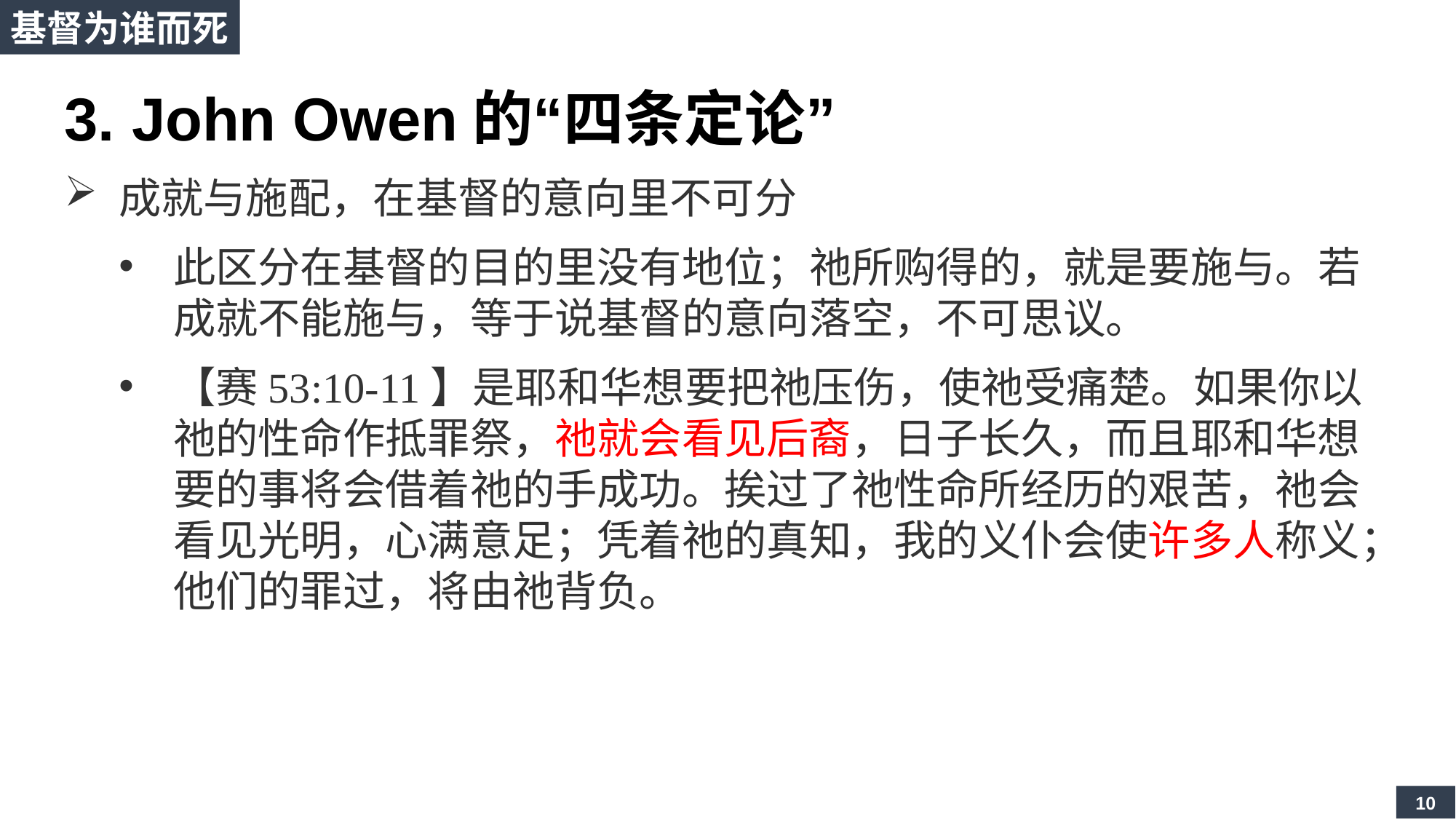

基督为谁而死
3. John Owen的“四条定论”
成就与施配，在基督的意向里不可分
此区分在基督的目的里没有地位；祂所购得的，就是要施与。若成就不能施与，等于说基督的意向落空，不可思议。
【赛53:10-11】是耶和华想要把祂压伤，使祂受痛楚。如果你以祂的性命作抵罪祭，祂就会看见后裔，日子长久，而且耶和华想要的事将会借着祂的手成功。挨过了祂性命所经历的艰苦，祂会看见光明，心满意足；凭着祂的真知，我的义仆会使许多人称义；他们的罪过，将由祂背负。
10